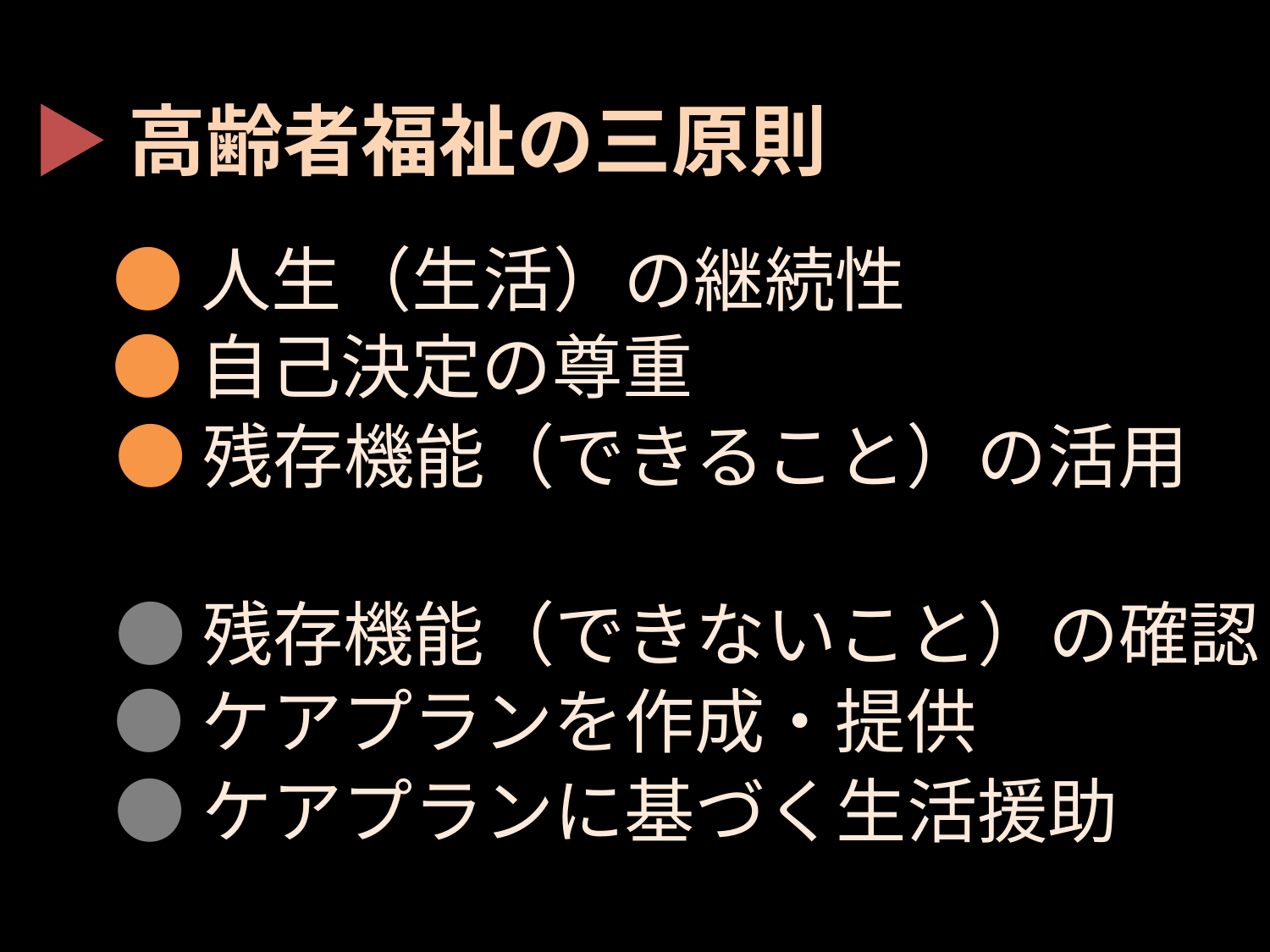

▶高齢者福祉の三原則
●人生（生活）の継続性
●自己決定の尊重
●残存機能（できること）の活用
●残存機能（できないこと）の確認
●ケアプランを作成・提供
●ケアプランに基づく生活援助